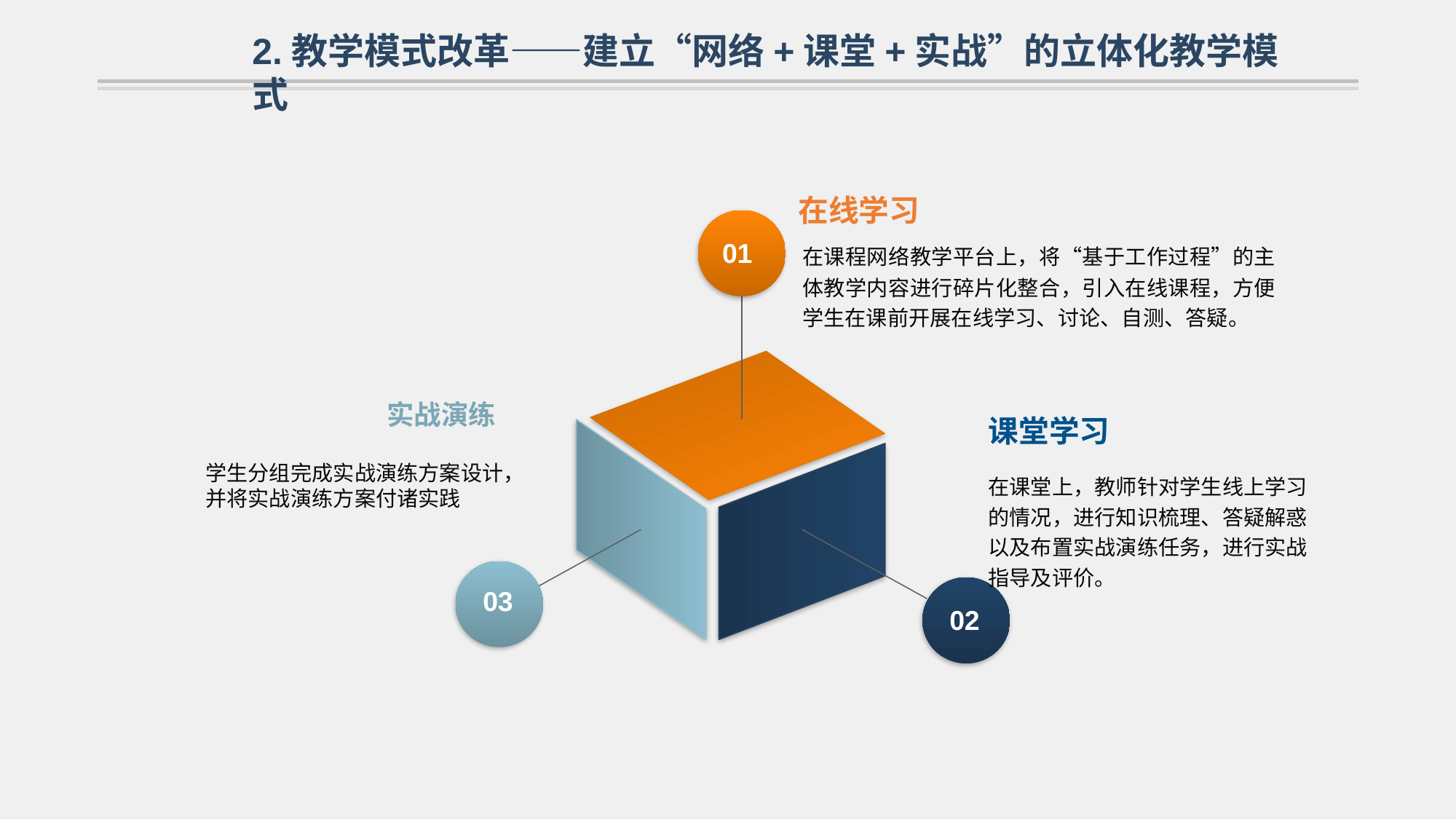

2.教学模式改革——建立“网络+课堂+实战”的立体化教学模式
在线学习

01
在课程网络教学平台上，将“基于工作过程”的主体教学内容进行碎片化整合，引入在线课程，方便学生在课前开展在线学习、讨论、自测、答疑。

实战演练
课堂学习
学生分组完成实战演练方案设计，并将实战演练方案付诸实践

在课堂上，教师针对学生线上学习的情况，进行知识梳理、答疑解惑以及布置实战演练任务，进行实战指导及评价。

03
02